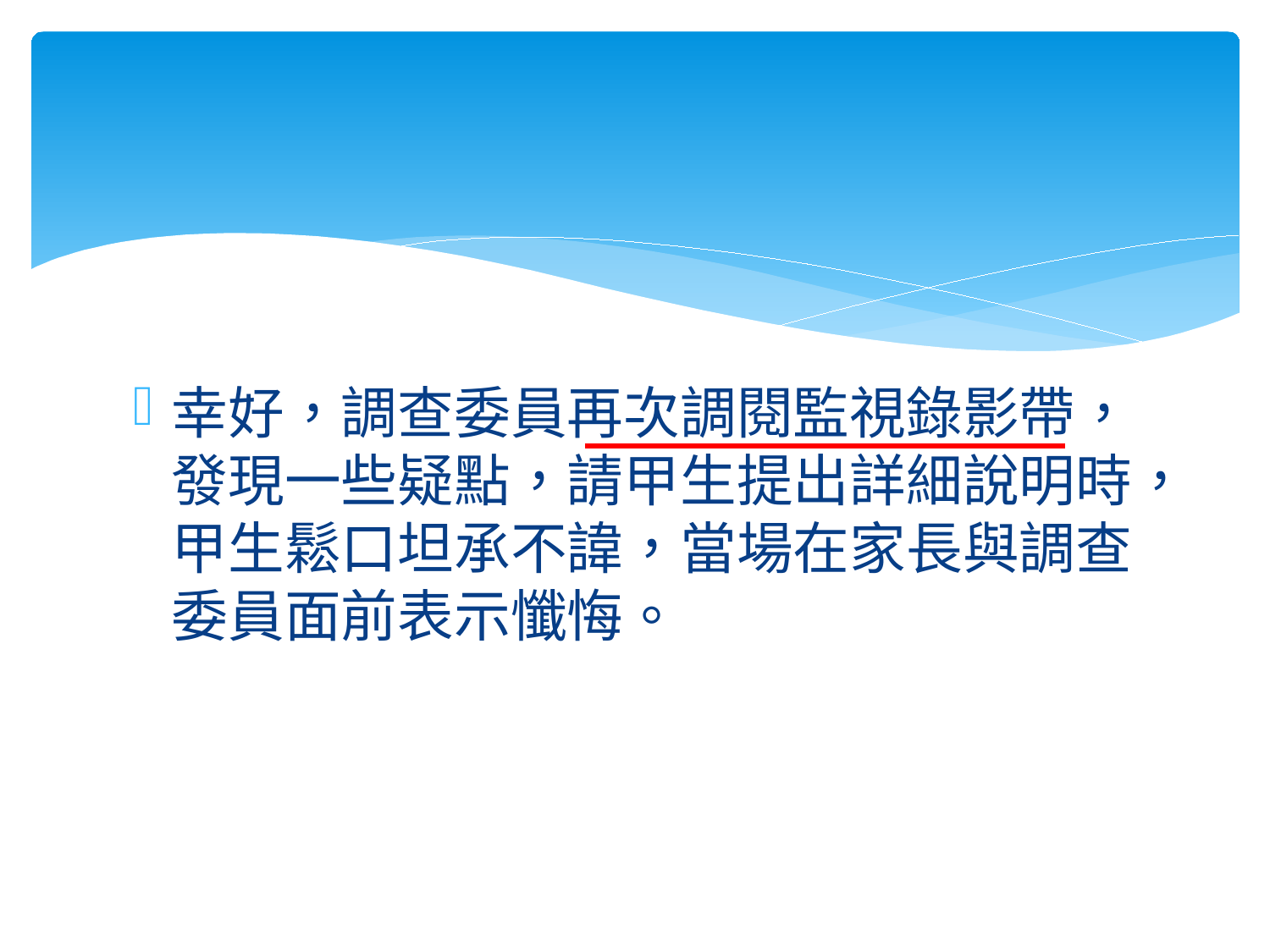

#
幸好，調查委員再次調閱監視錄影帶，發現一些疑點，請甲生提出詳細說明時，甲生鬆口坦承不諱，當場在家長與調查委員面前表示懺悔。